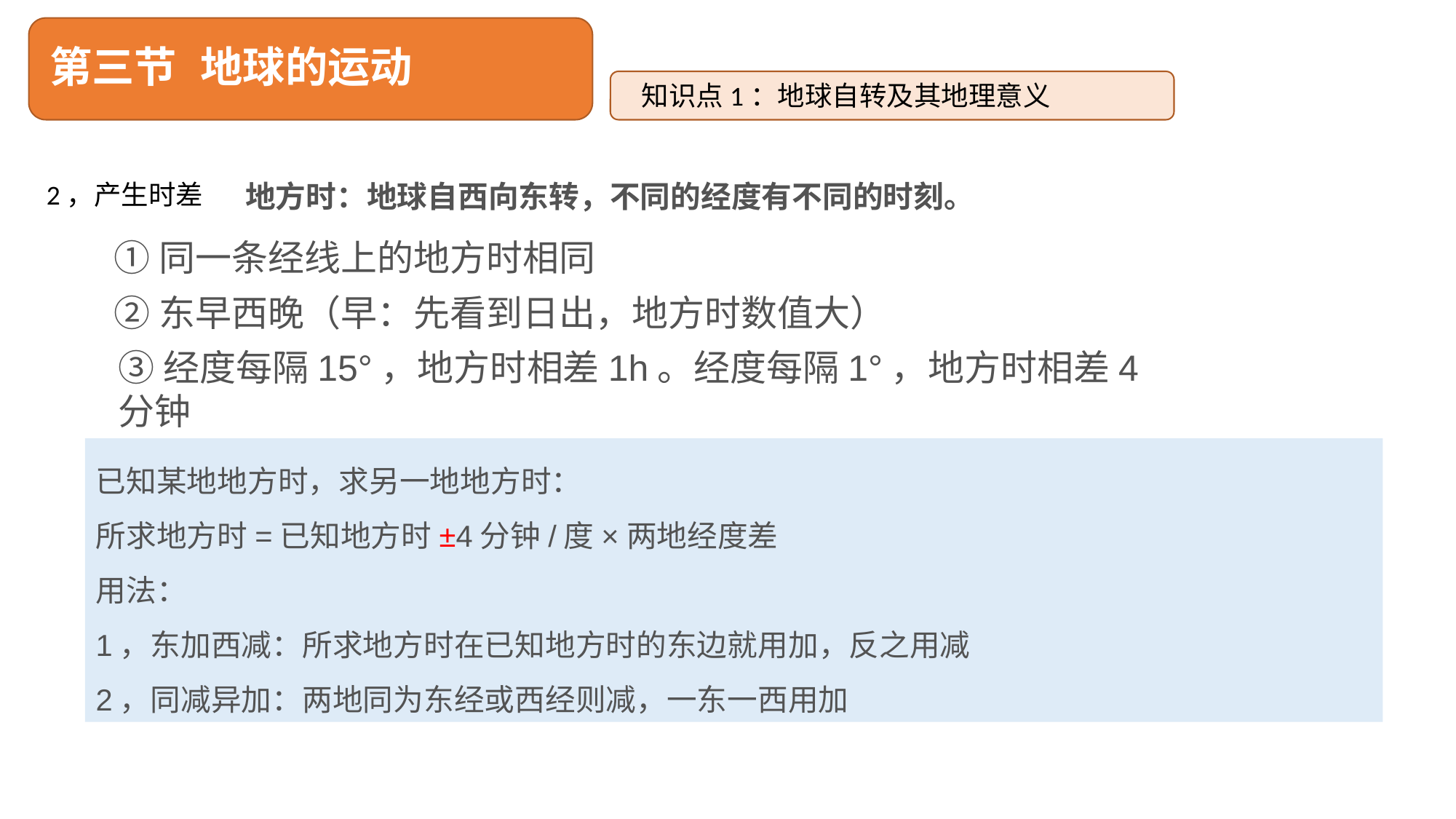

# 第三节  地球的运动
知识点1：地球自转及其地理意义
2，产生时差
地方时：地球自西向东转，不同的经度有不同的时刻。
①同一条经线上的地方时相同
②东早西晚（早：先看到日出，地方时数值大）
③经度每隔15°，地方时相差1h。经度每隔1°，地方时相差4分钟
已知某地地方时，求另一地地方时：
所求地方时=已知地方时±4分钟/度×两地经度差
用法：
1，东加西减：所求地方时在已知地方时的东边就用加，反之用减
2，同减异加：两地同为东经或西经则减，一东一西用加